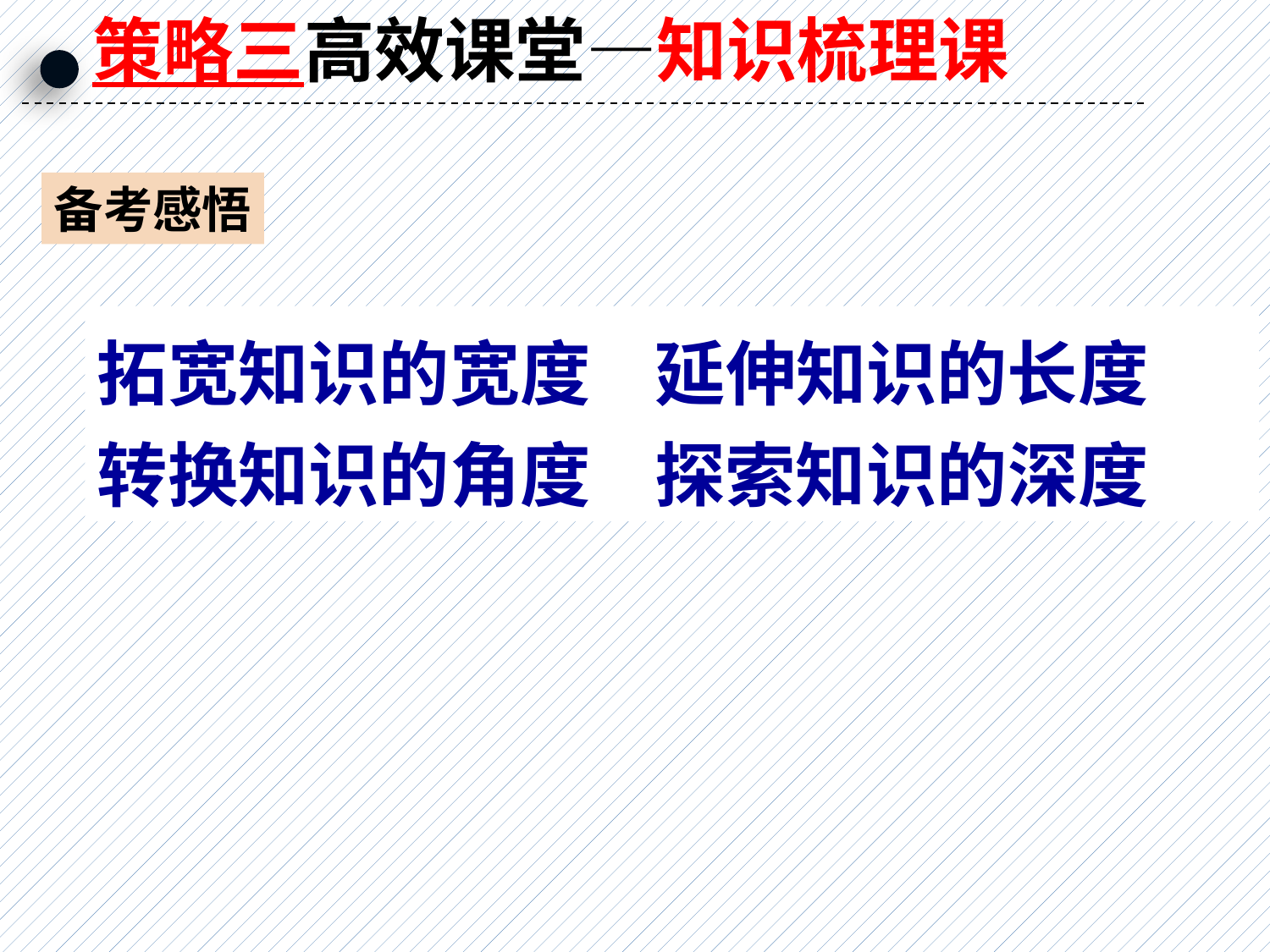

策略三高效课堂—知识梳理课

备考感悟
拓宽知识的宽度    延伸知识的长度
转换知识的角度    探索知识的深度